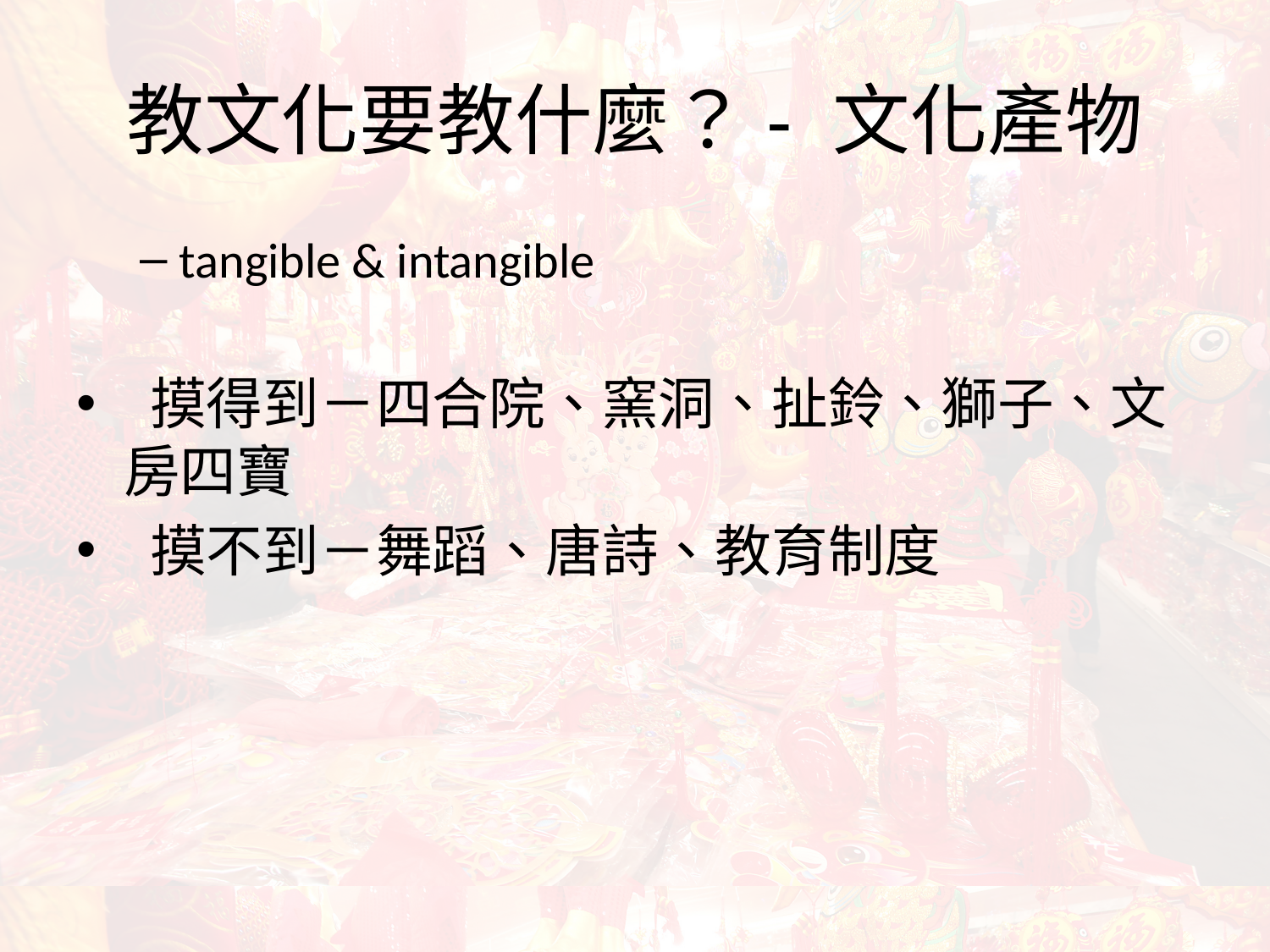

# 教文化要教什麼？- 文化產物
tangible & intangible

 摸得到－四合院、窯洞、扯鈴、獅子、文房四寶
 摸不到－舞蹈、唐詩、教育制度